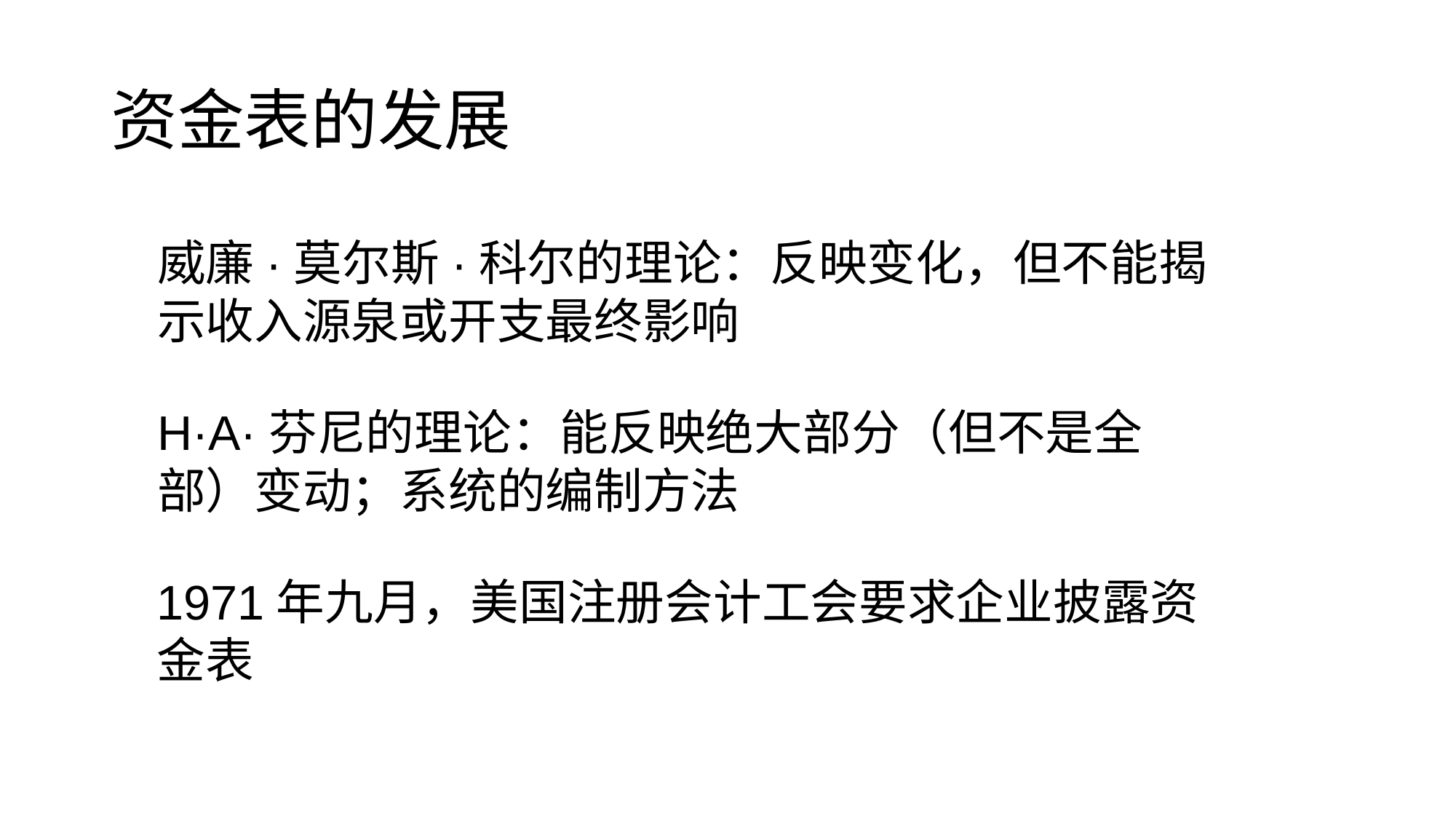

# 资金表的发展
威廉·莫尔斯·科尔的理论：反映变化，但不能揭示收入源泉或开支最终影响
H·A·芬尼的理论：能反映绝大部分（但不是全部）变动；系统的编制方法
1971年九月，美国注册会计工会要求企业披露资金表